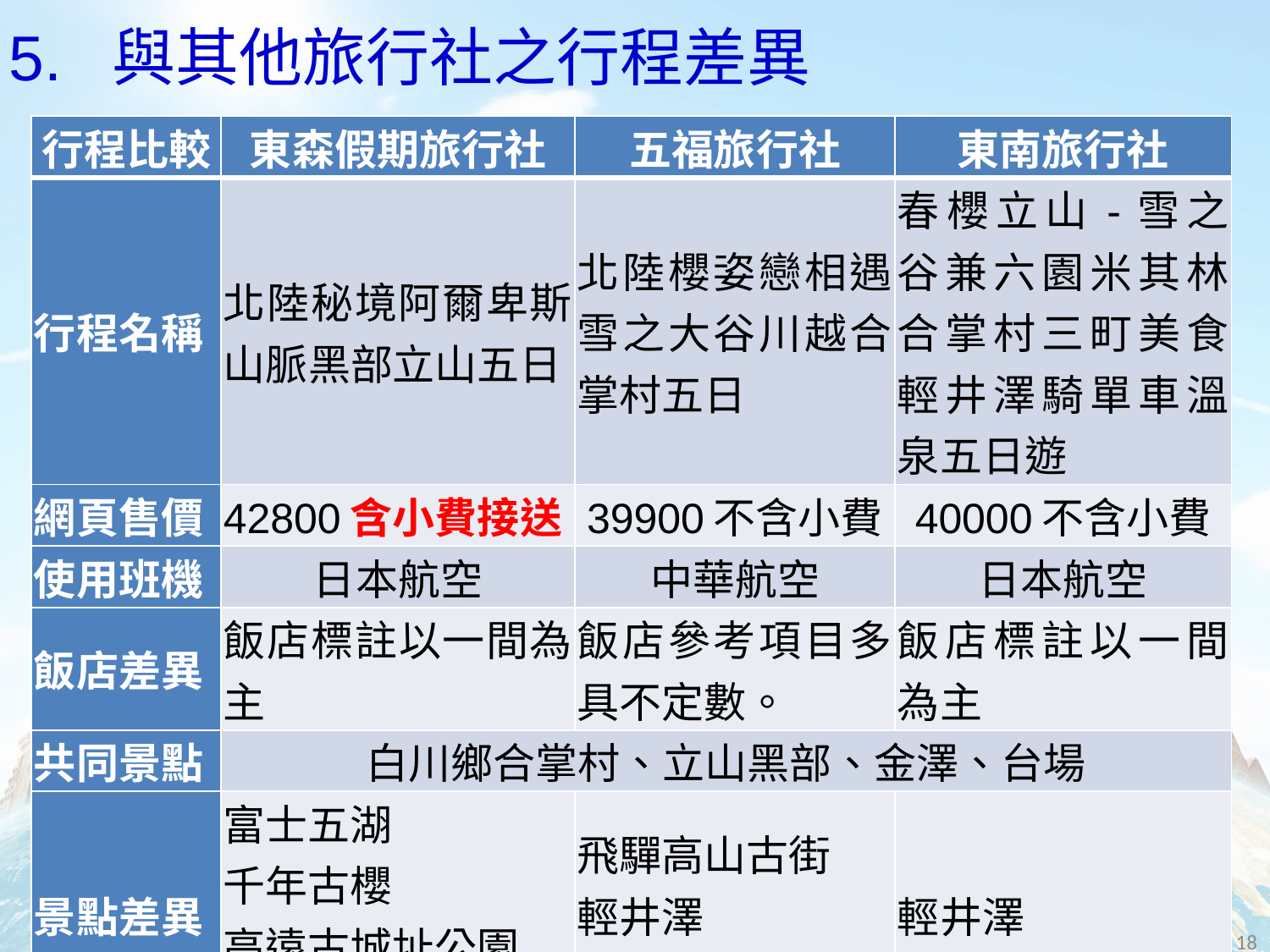

# 與其他旅行社之行程差異
| 行程比較 | 東森假期旅行社 | 五福旅行社 | 東南旅行社 |
| --- | --- | --- | --- |
| 行程名稱 | 北陸秘境阿爾卑斯山脈黑部立山五日 | 北陸櫻姿戀相遇雪之大谷川越合掌村五日 | 春櫻立山-雪之谷兼六園米其林合掌村三町美食輕井澤騎單車溫泉五日遊 |
| 網頁售價 | 42800含小費接送 | 39900不含小費 | 40000不含小費 |
| 使用班機 | 日本航空 | 中華航空 | 日本航空 |
| 飯店差異 | 飯店標註以一間為主 | 飯店參考項目多具不定數。 | 飯店標註以一間為主 |
| 共同景點 | 白川鄉合掌村、立山黑部、金澤、台場 |  |  |
| 景點差異 | 富士五湖 千年古櫻 高遠古城址公園 新宿御苑 | 飛驒高山古街 輕井澤 川越小江戶 | 輕井澤 |
| 行程特色 | 賞櫻花、觀景 | 觀景 | 觀景 |
18